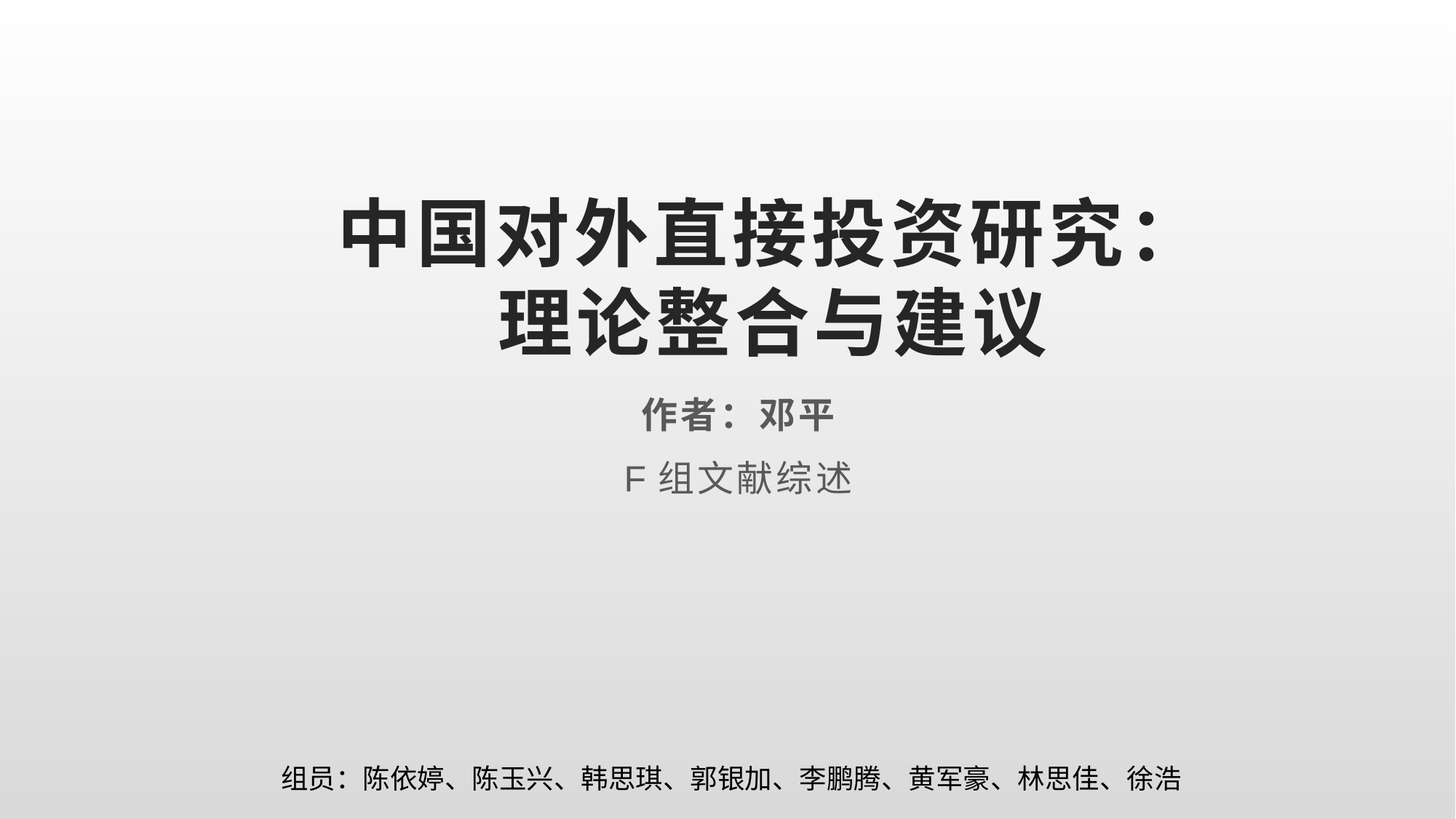

# 中国对外直接投资研究： 理论整合与建议
作者：邓平
F组文献综述

组员：陈依婷、陈玉兴、韩思琪、郭银加、李鹏腾、黄军豪、林思佳、徐浩